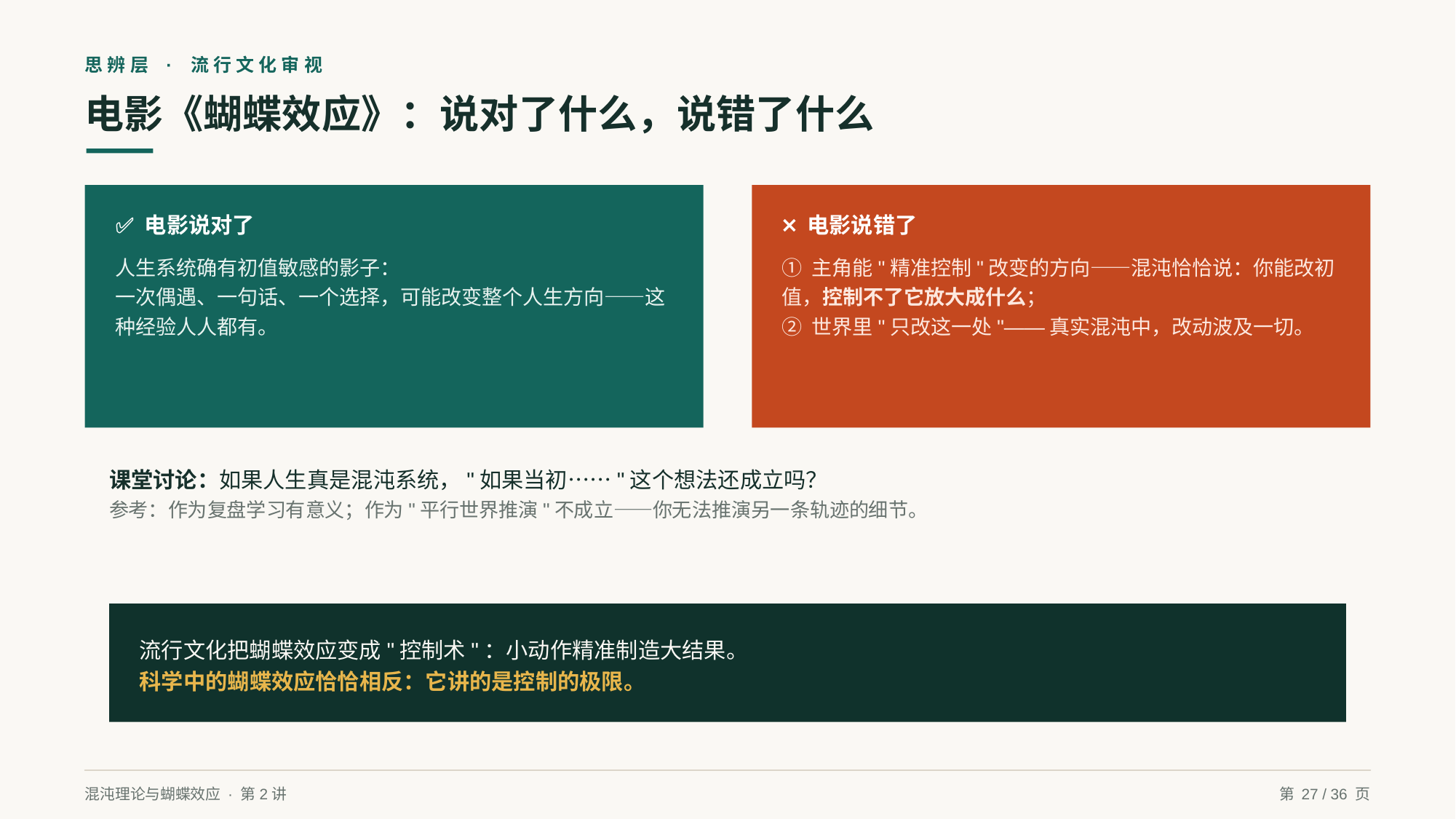

思辨层 · 流行文化审视
电影《蝴蝶效应》：说对了什么，说错了什么

✅ 电影说对了
人生系统确有初值敏感的影子：
一次偶遇、一句话、一个选择，可能改变整个人生方向——这种经验人人都有。
❌ 电影说错了
① 主角能"精准控制"改变的方向——混沌恰恰说：你能改初值，控制不了它放大成什么；
② 世界里"只改这一处"——真实混沌中，改动波及一切。
课堂讨论：如果人生真是混沌系统，"如果当初……"这个想法还成立吗？
参考：作为复盘学习有意义；作为"平行世界推演"不成立——你无法推演另一条轨迹的细节。

流行文化把蝴蝶效应变成"控制术"：小动作精准制造大结果。
科学中的蝴蝶效应恰恰相反：它讲的是控制的极限。

混沌理论与蝴蝶效应 · 第2讲
第 27 / 36 页